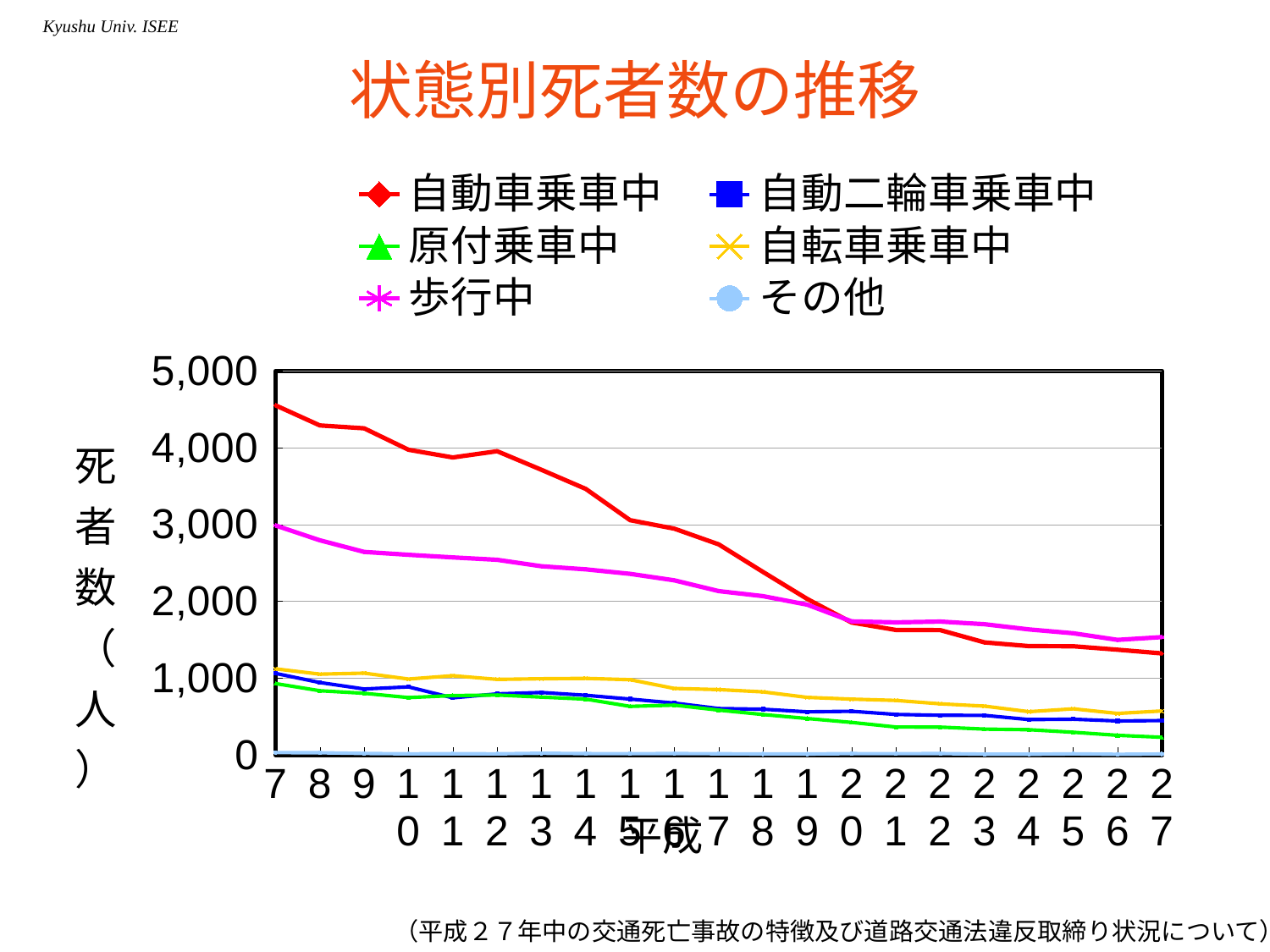

# 状態別死者数の推移

### Chart

| Category | 自動車乗車中 | 自動二輪車乗車中 | 原付乗車中 | 自転車乗車中 | 歩行中 | その他 |
|---|---|---|---|---|---|---|
| 7.0 | 4550.0 | 1062.0 | 929.0 | 1121.0 | 2987.0 | 30.0 |
| 8.0 | 4289.0 | 943.0 | 836.0 | 1052.0 | 2794.0 | 28.0 |
| 9.0 | 4251.0 | 859.0 | 803.0 | 1065.0 | 2643.0 | 19.0 |
| 10.0 | 3972.0 | 886.0 | 746.0 | 988.0 | 2605.0 | 14.0 |
| 11.0 | 3872.0 | 743.0 | 773.0 | 1032.0 | 2571.0 | 15.0 |
| 12.0 | 3953.0 | 795.0 | 780.0 | 984.0 | 2540.0 | 14.0 |
| 13.0 | 3711.0 | 813.0 | 753.0 | 992.0 | 2456.0 | 22.0 |
| 14.0 | 3463.0 | 777.0 | 726.0 | 997.0 | 2416.0 | 17.0 |
| 15.0 | 3056.0 | 727.0 | 632.0 | 980.0 | 2357.0 | 16.0 |
| 16.0 | 2945.0 | 675.0 | 648.0 | 866.0 | 2273.0 | 18.0 |
| 17.0 | 2741.0 | 604.0 | 583.0 | 851.0 | 2133.0 | 15.0 |
| 18.0 | 2382.0 | 595.0 | 526.0 | 821.0 | 2067.0 | 12.0 |
| 19.0 | 2030.0 | 561.0 | 474.0 | 749.0 | 1956.0 | 12.0 |
| 20.0 | 1724.0 | 568.0 | 423.0 | 726.0 | 1739.0 | 17.0 |
| 21.0 | 1627.0 | 527.0 | 363.0 | 709.0 | 1726.0 | 16.0 |
| 22.0 | 1625.0 | 516.0 | 362.0 | 665.0 | 1736.0 | 18.0 |
| 23.0 | 1465.0 | 515.0 | 336.0 | 635.0 | 1702.0 | 10.0 |
| 24.0 | 1417.0 | 460.0 | 328.0 | 563.0 | 1634.0 | 9.0 |
| 25.0 | 1415.0 | 465.0 | 295.0 | 600.0 | 1584.0 | 14.0 |
| 26.0 | 1370.0 | 442.0 | 255.0 | 540.0 | 1498.0 | 8.0 |
| 27.0 | 1322.0 | 447.0 | 230.0 | 572.0 | 1534.0 | 12.0 |
（平成２７年中の交通死亡事故の特徴及び道路交通法違反取締り状況について）